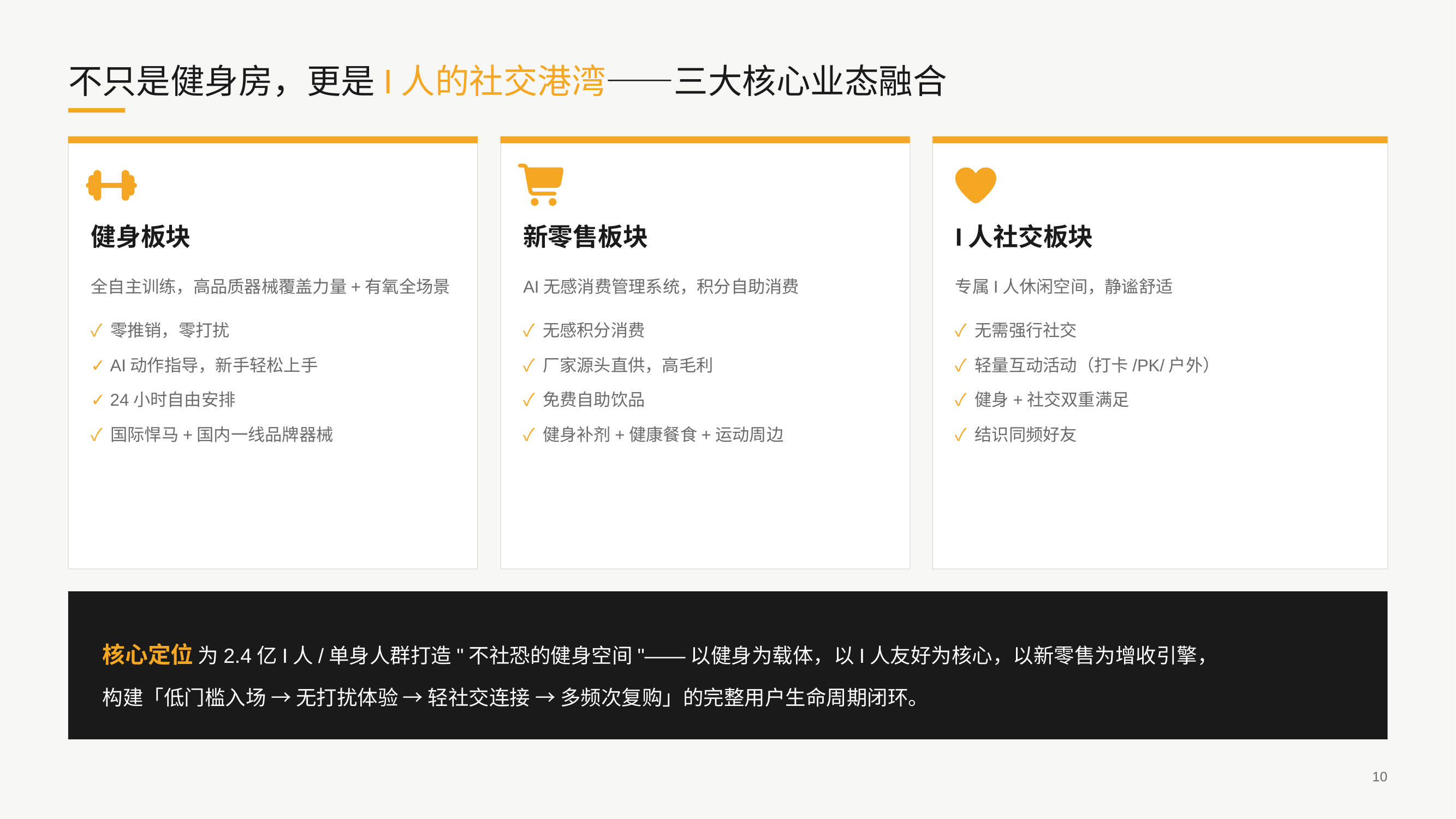

不只是健身房，更是I人的社交港湾——三大核心业态融合

健身板块
新零售板块
I人社交板块
全自主训练，高品质器械覆盖力量+有氧全场景
✓ 零推销，零打扰
✓ AI动作指导，新手轻松上手
✓ 24小时自由安排
✓ 国际悍马+国内一线品牌器械
AI无感消费管理系统，积分自助消费
✓ 无感积分消费
✓ 厂家源头直供，高毛利
✓ 免费自助饮品
✓ 健身补剂+健康餐食+运动周边
专属I人休闲空间，静谧舒适
✓ 无需强行社交
✓ 轻量互动活动（打卡/PK/户外）
✓ 健身+社交双重满足
✓ 结识同频好友

核心定位 为2.4亿I人/单身人群打造"不社恐的健身空间"——以健身为载体，以I人友好为核心，以新零售为增收引擎，
构建「低门槛入场 → 无打扰体验 → 轻社交连接 → 多频次复购」的完整用户生命周期闭环。
10